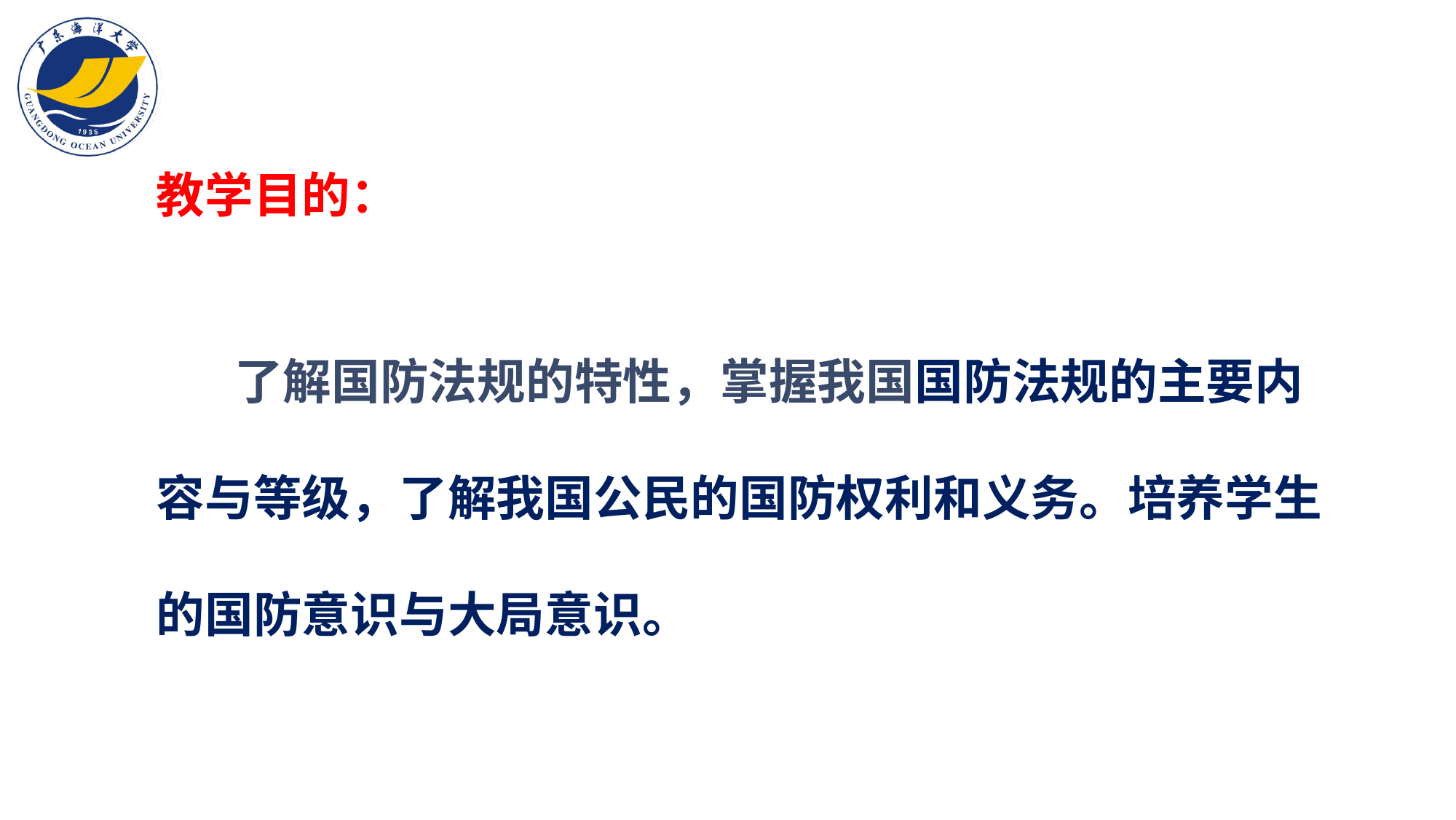

教学目的：

      了解国防法规的特性，掌握我国国防法规的主要内容与等级，了解我国公民的国防权利和义务。培养学生的国防意识与大局意识。